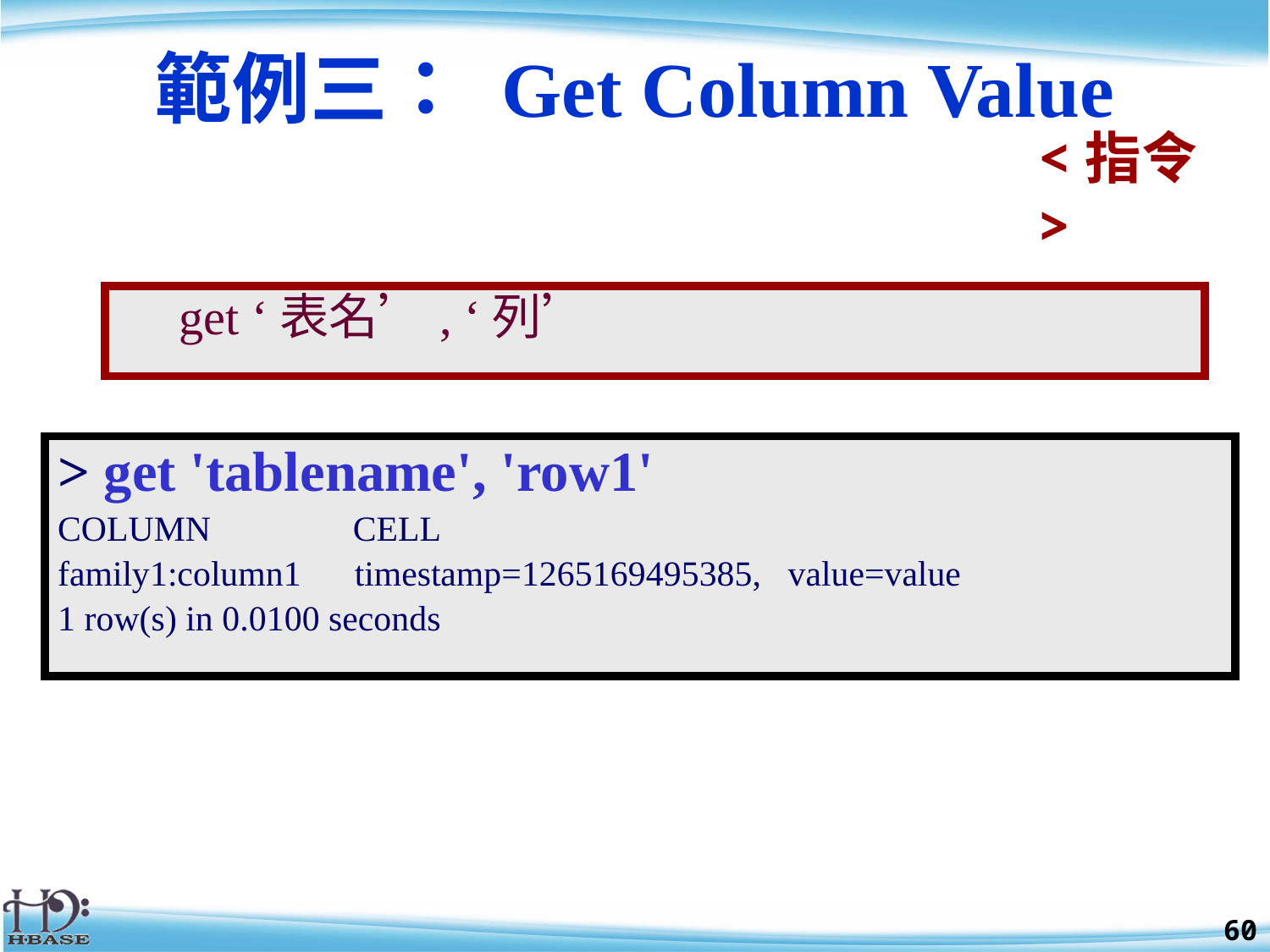

# 範例三： Get Column Value
<指令>
     get ‘表名’, ‘列’
> get 'tablename', 'row1'
COLUMN                CELL
family1:column1      timestamp=1265169495385,   value=value
1 row(s) in 0.0100 seconds
60